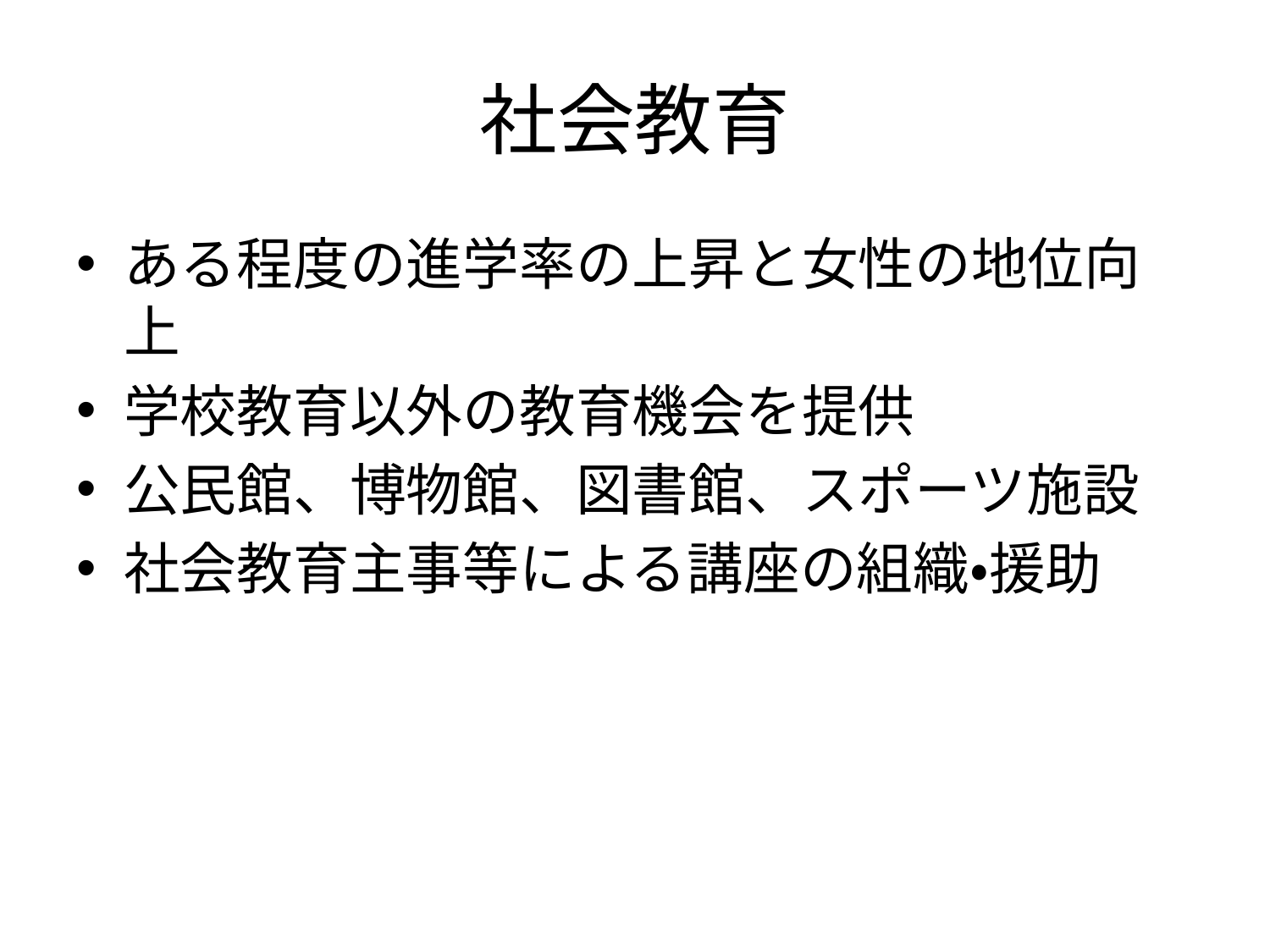

# 社会教育
ある程度の進学率の上昇と女性の地位向上
学校教育以外の教育機会を提供
公民館、博物館、図書館、スポーツ施設
社会教育主事等による講座の組織・援助